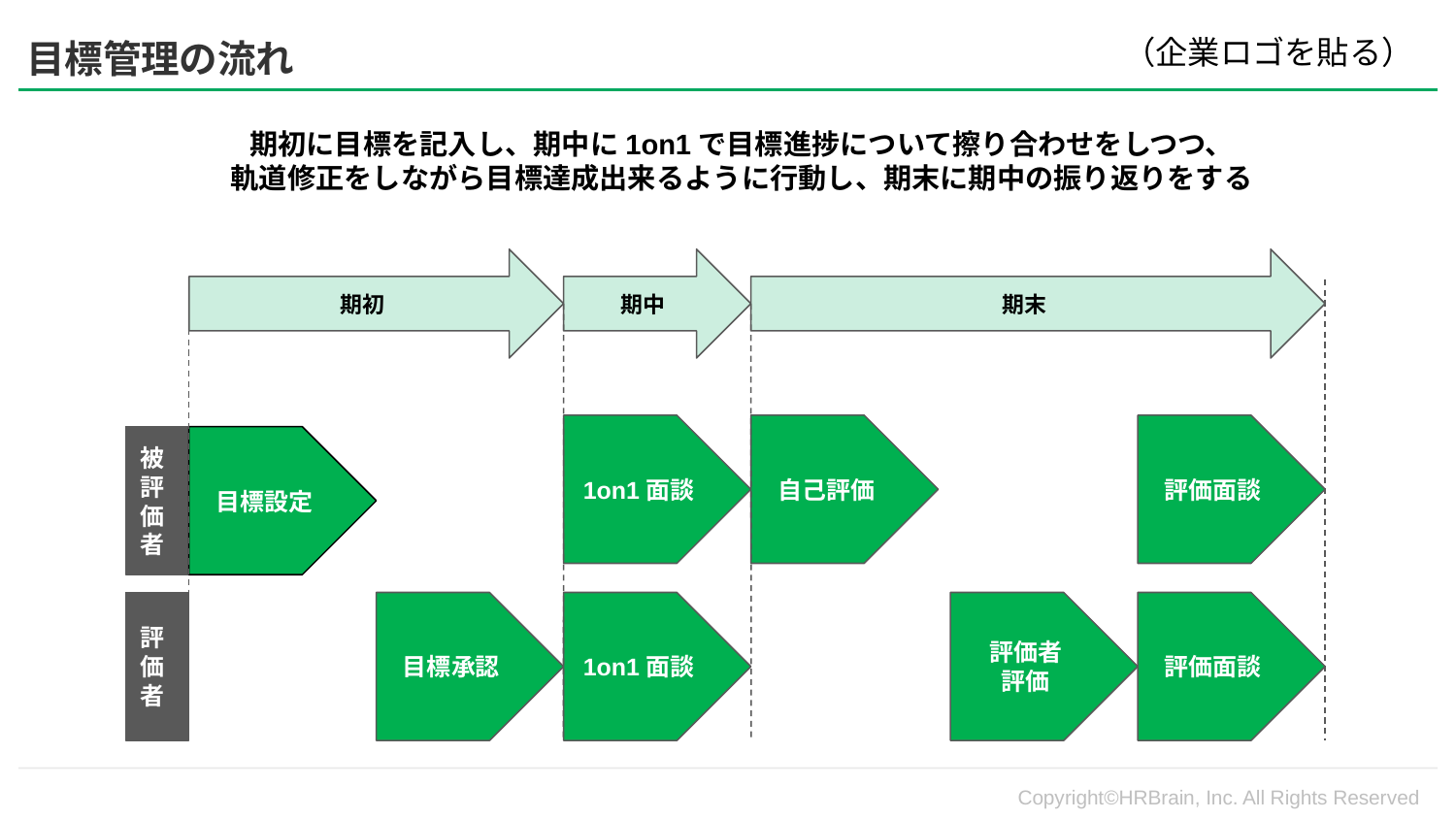

（企業ロゴを貼る）
目標管理の流れ
期初に目標を記入し、期中に1on1で目標進捗について擦り合わせをしつつ、
軌道修正をしながら目標達成出来るように行動し、期末に期中の振り返りをする
期初
期中
期末
1on1面談
自己評価
評価面談
被評価者
目標設定
評価者
目標承認
1on1面談
評価者
評価
評価面談

Copyright©HRBrain, Inc. All Rights Reserved